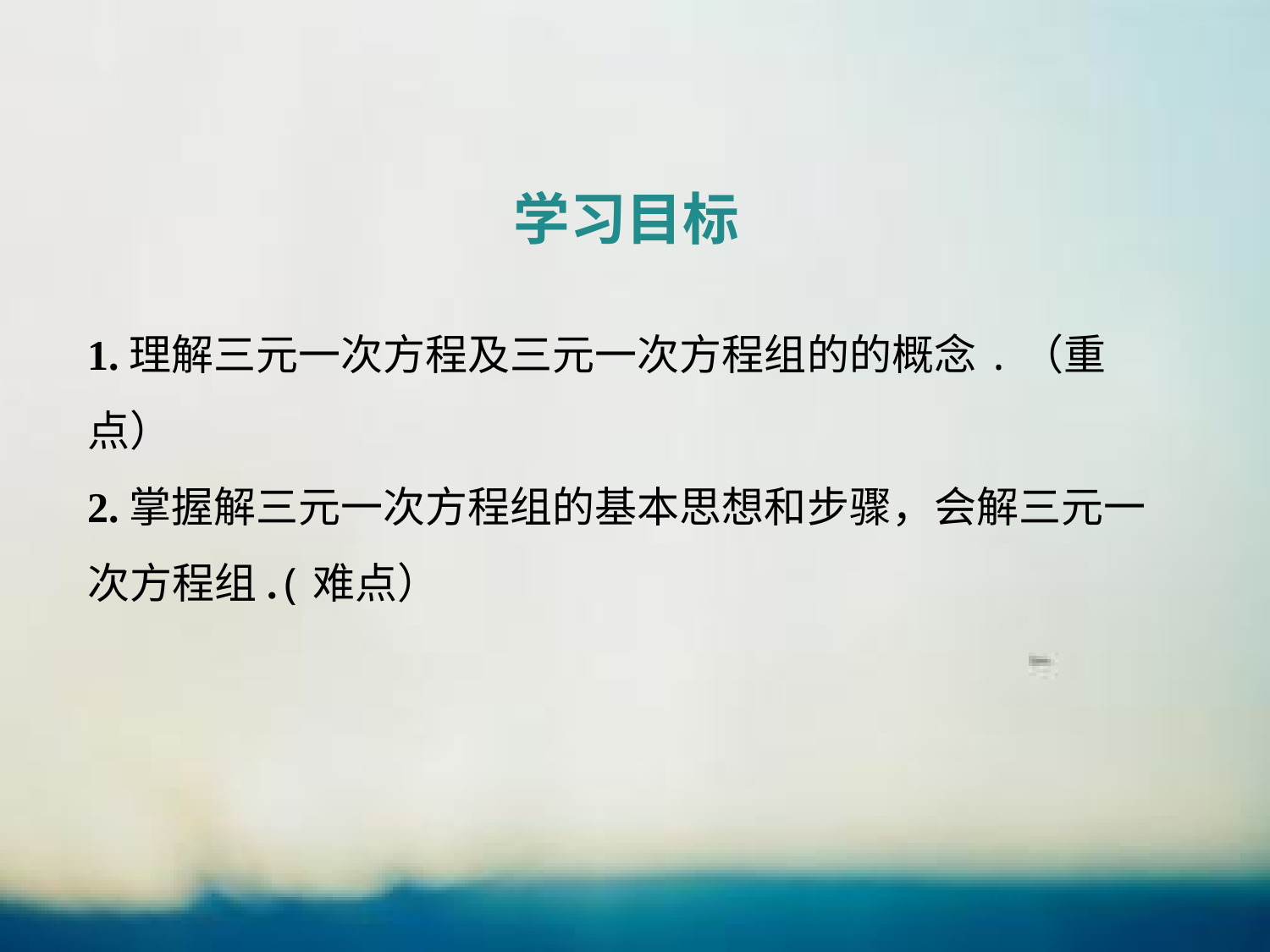

学习目标
1.理解三元一次方程及三元一次方程组的的概念.（重点）
2.掌握解三元一次方程组的基本思想和步骤，会解三元一次方程组.(难点）